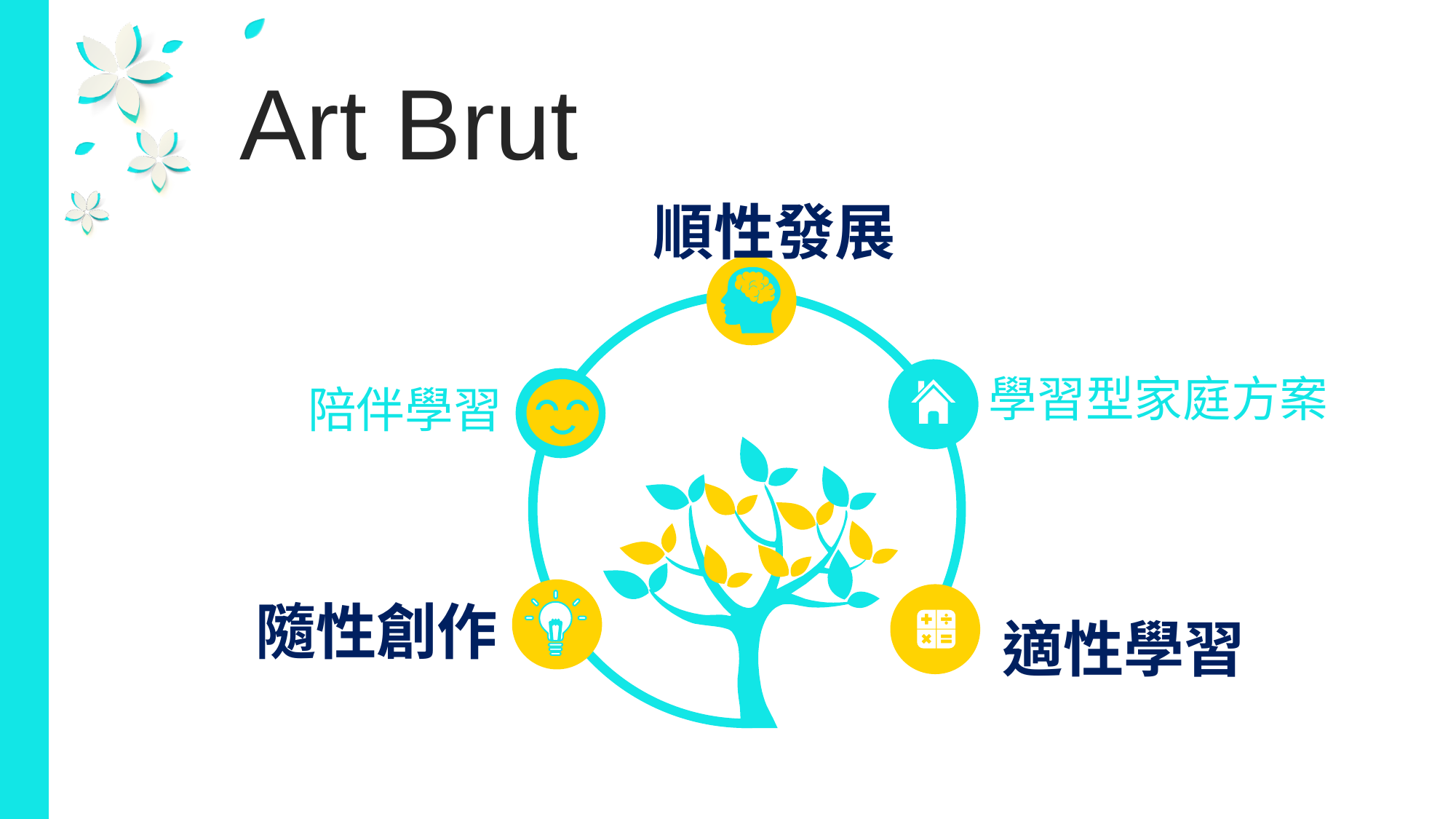

Art Brut
順性發展

學習型家庭方案

陪伴學習

隨性創作

適性學習